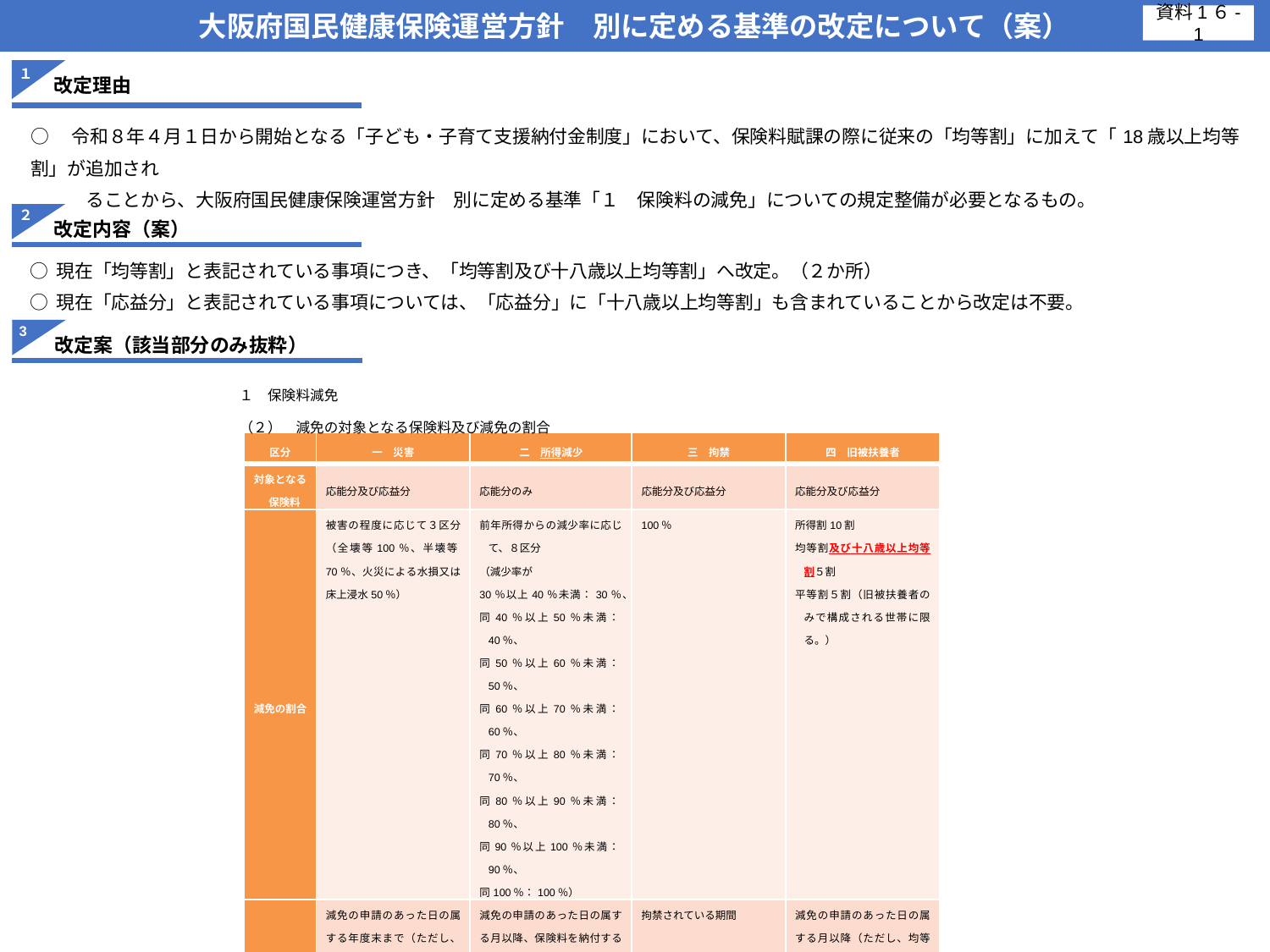

大阪府国民健康保険運営方針　別に定める基準の改定について（案）
資料1６-1
１

改定理由
○　令和８年４月１日から開始となる「子ども・子育て支援納付金制度」において、保険料賦課の際に従来の「均等割」に加えて「18歳以上均等割」が追加され
　　　ることから、大阪府国民健康保険運営方針　別に定める基準「１　保険料の減免」についての規定整備が必要となるもの。
２

改定内容（案）
○ 現在「均等割」と表記されている事項につき、「均等割及び十八歳以上均等割」へ改定。（２か所）
○ 現在「応益分」と表記されている事項については、「応益分」に「十八歳以上均等割」も含まれていることから改定は不要。

3

改定案（該当部分のみ抜粋）
１　保険料減免
（２）　減免の対象となる保険料及び減免の割合

| 区分 | 一　災害 | 二　所得減少 | 三　拘禁 | 四　旧被扶養者 |
| --- | --- | --- | --- | --- |
| 対象となる保険料 | 応能分及び応益分 | 応能分のみ | 応能分及び応益分 | 応能分及び応益分 |
| 減免の割合 | 被害の程度に応じて３区分（全壊等100％、半壊等70％、火災による水損又は床上浸水50％） | 前年所得からの減少率に応じて、８区分 （減少率が 30％以上40％未満：30％、 同40％以上50％未満：40％、 同50％以上60％未満：50％、 同60％以上70％未満：60％、 同70％以上80％未満：70％、 同80％以上90％未満：80％、 同90％以上100％未満：90％、 同100％：100％） | 100％ | 所得割10割 均等割及び十八歳以上均等割５割 平等割５割（旧被扶養者のみで構成される世帯に限る。） |
| 対象期間 | 減免の申請のあった日の属する年度末まで（ただし、必要に応じ、当該申請日の属する年度の翌年度末まで【被災した日が属する月から起算し、最大12月】延期することができる。） | 減免の申請のあった日の属する月以降、保険料を納付することが可能となるまでの間（ただし、必要に応じ、当該申請日の属する年度の翌年度末まで延期することができる。） | 拘禁されている期間 | 減免の申請のあった日の属する月以降（ただし、均等割、十八歳以上均等割及び平等割に係る減免については、資格取得日の属する月以後２年を経過する月までの間に限る。) |